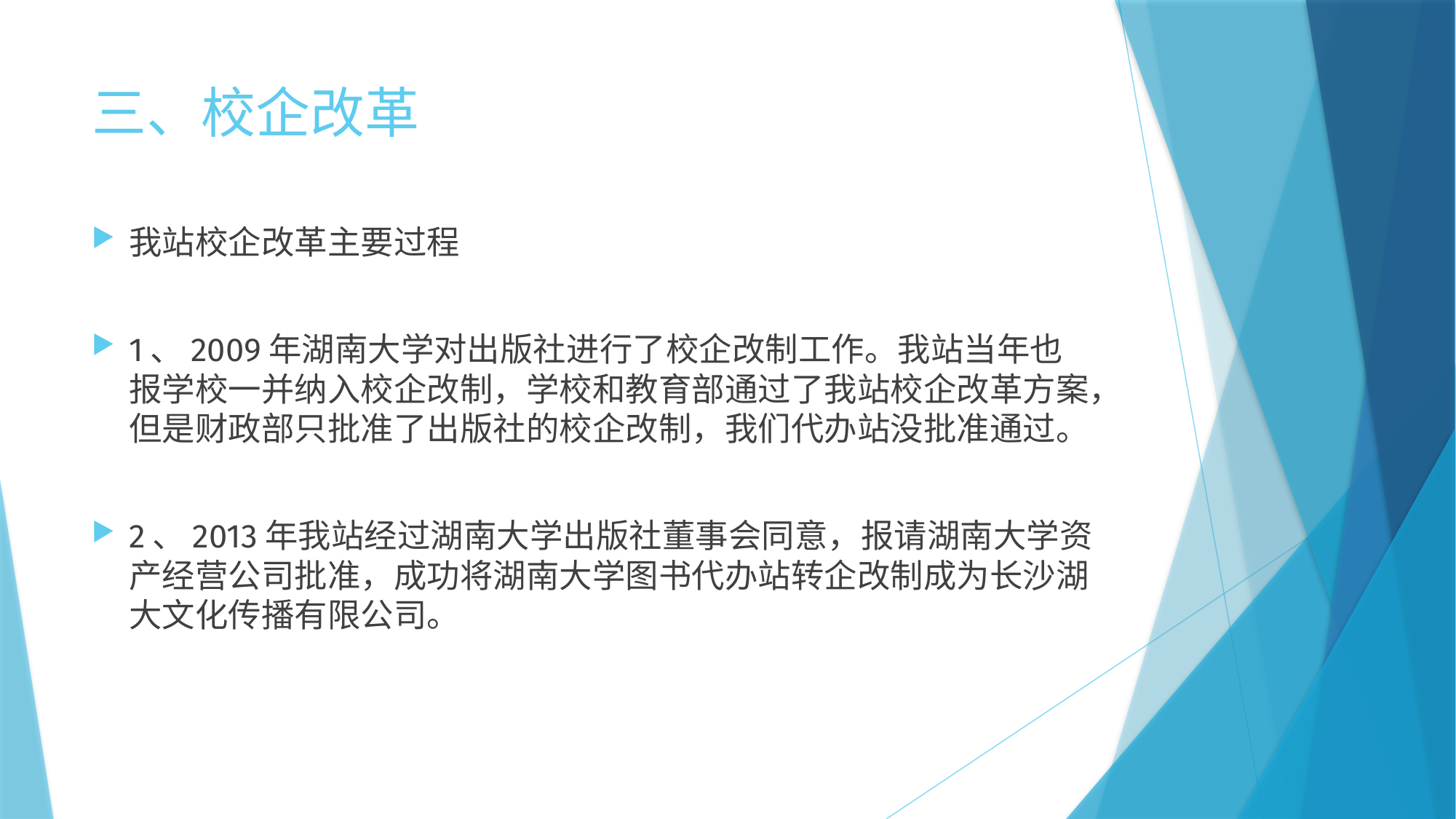

# 三、校企改革
我站校企改革主要过程

1、2009年湖南大学对出版社进行了校企改制工作。我站当年也报学校一并纳入校企改制，学校和教育部通过了我站校企改革方案，但是财政部只批准了出版社的校企改制，我们代办站没批准通过。

2、2013年我站经过湖南大学出版社董事会同意，报请湖南大学资产经营公司批准，成功将湖南大学图书代办站转企改制成为长沙湖大文化传播有限公司。